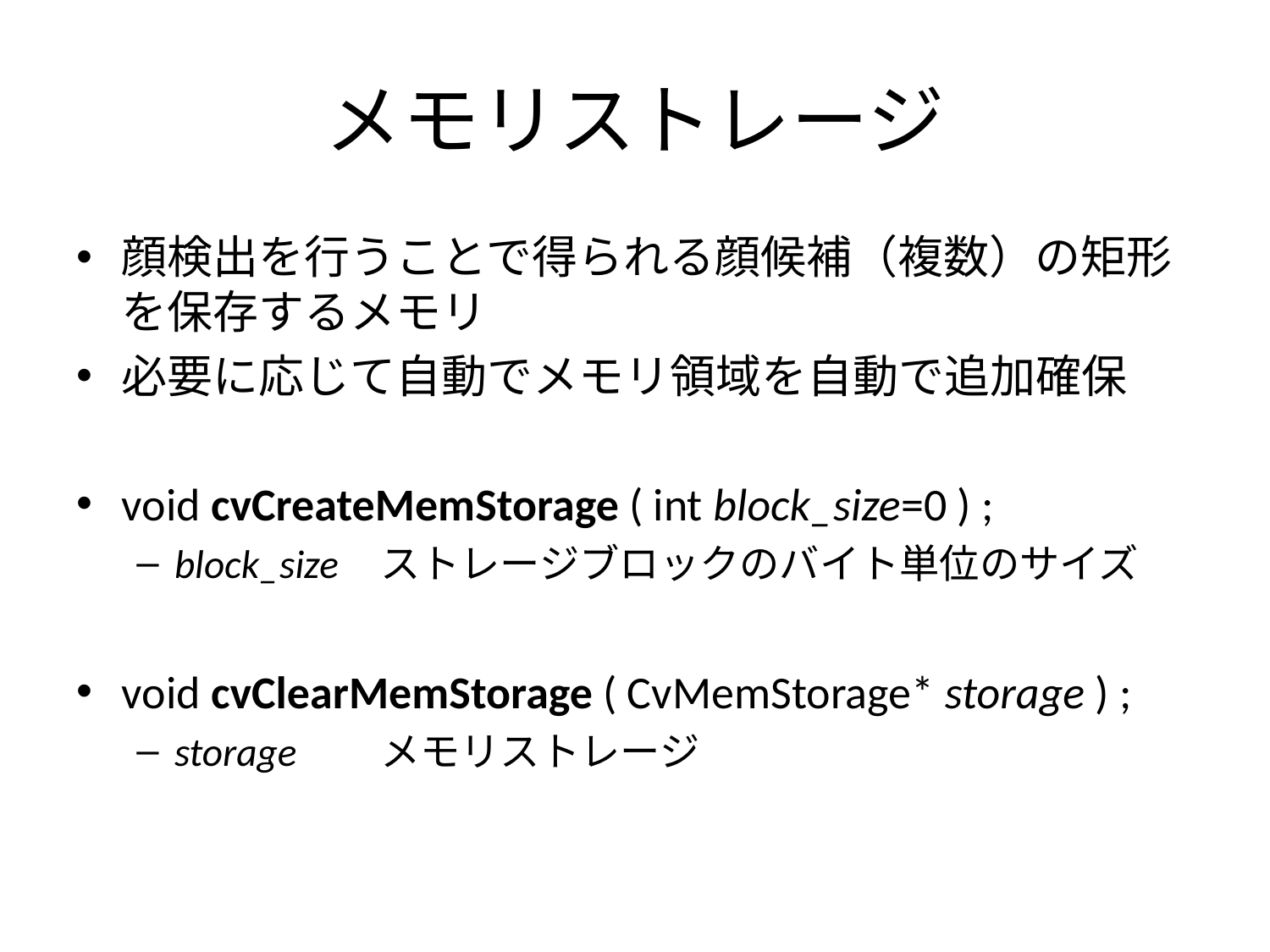

# メモリストレージ
顔検出を行うことで得られる顔候補（複数）の矩形を保存するメモリ
必要に応じて自動でメモリ領域を自動で追加確保

void cvCreateMemStorage ( int block_size=0 ) ;
block_size	ストレージブロックのバイト単位のサイズ

void cvClearMemStorage ( CvMemStorage* storage ) ;
storage		メモリストレージ